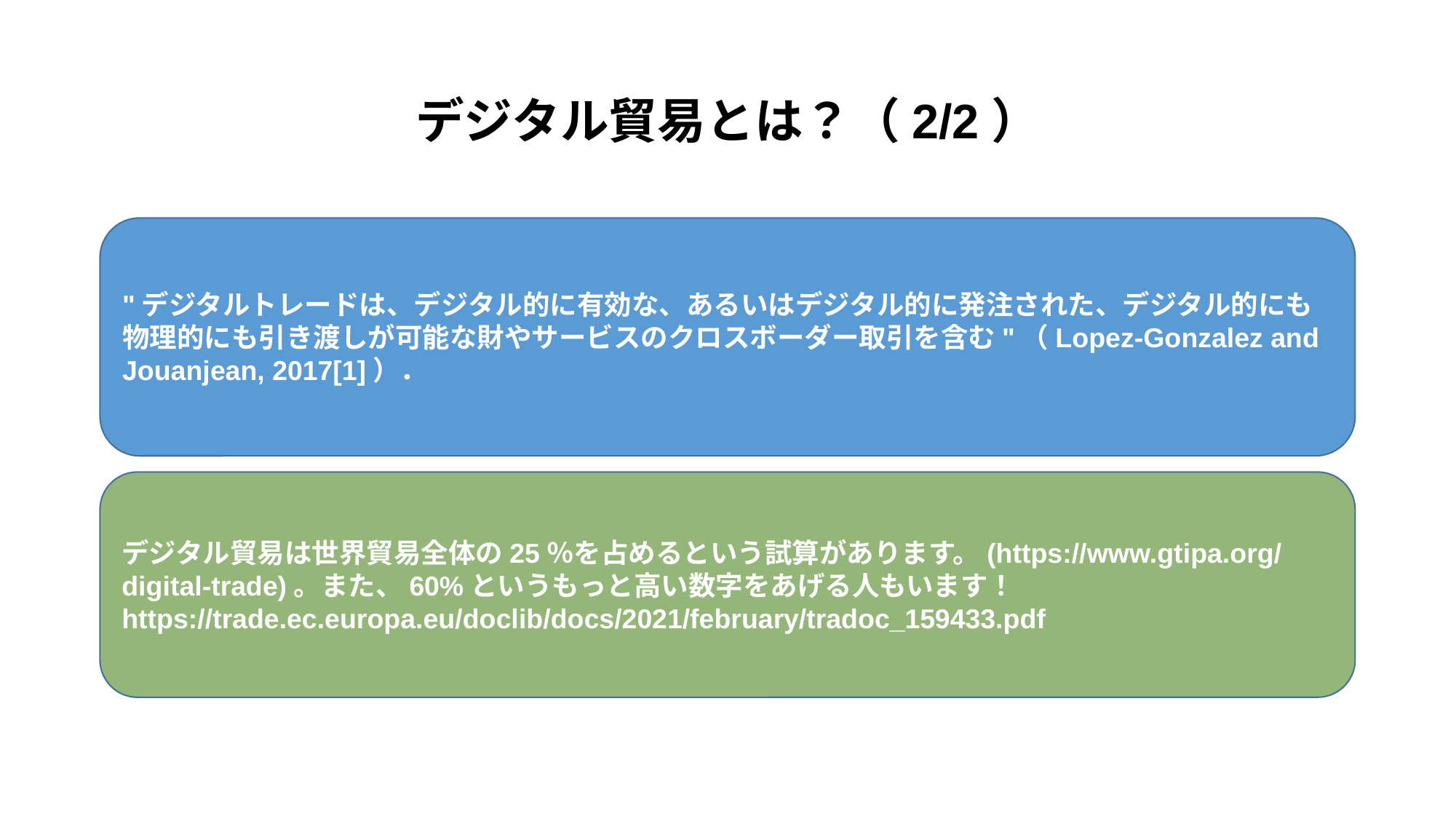

# デジタル貿易とは？（2/2）

"デジタルトレードは、デジタル的に有効な、あるいはデジタル的に発注された、デジタル的にも物理的にも引き渡しが可能な財やサービスのクロスボーダー取引を含む"（Lopez-Gonzalez and Jouanjean, 2017[1]）．
デジタル貿易は世界貿易全体の25％を占めるという試算があります。(https://www.gtipa.org/digital-trade)。また、60%というもっと高い数字をあげる人もいます！ https://trade.ec.europa.eu/doclib/docs/2021/february/tradoc_159433.pdf